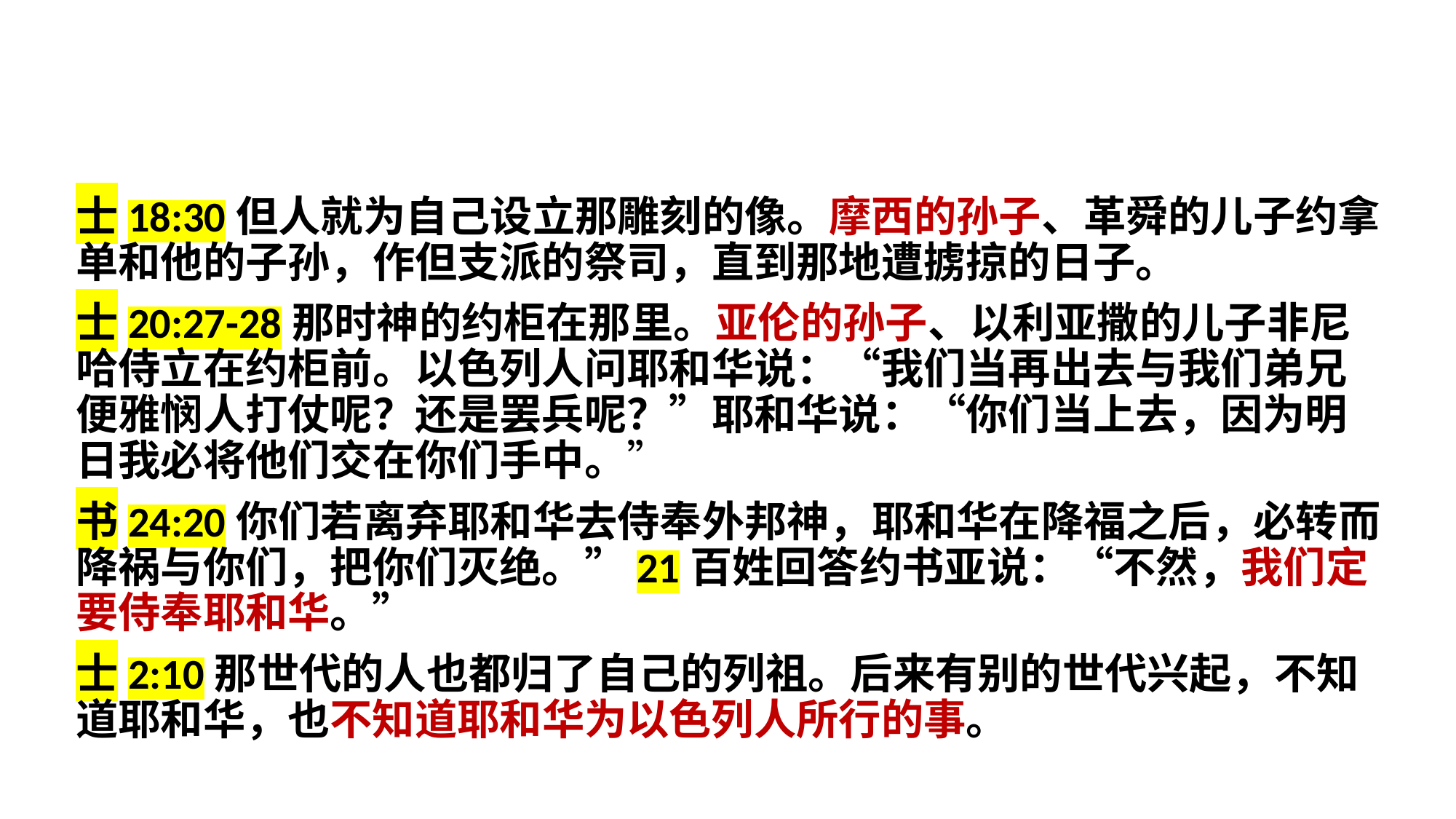

士18:30但人就为自己设立那雕刻的像。摩西的孙子、革舜的儿子约拿单和他的子孙，作但支派的祭司，直到那地遭掳掠的日子。
士20:27-28那时神的约柜在那里。亚伦的孙子、以利亚撒的儿子非尼哈侍立在约柜前。以色列人问耶和华说：“我们当再出去与我们弟兄便雅悯人打仗呢？还是罢兵呢？”耶和华说：“你们当上去，因为明日我必将他们交在你们手中。”
书24:20你们若离弃耶和华去侍奉外邦神，耶和华在降福之后，必转而降祸与你们，把你们灭绝。”21百姓回答约书亚说：“不然，我们定要侍奉耶和华。”
士2:10那世代的人也都归了自己的列祖。后来有别的世代兴起，不知道耶和华，也不知道耶和华为以色列人所行的事。